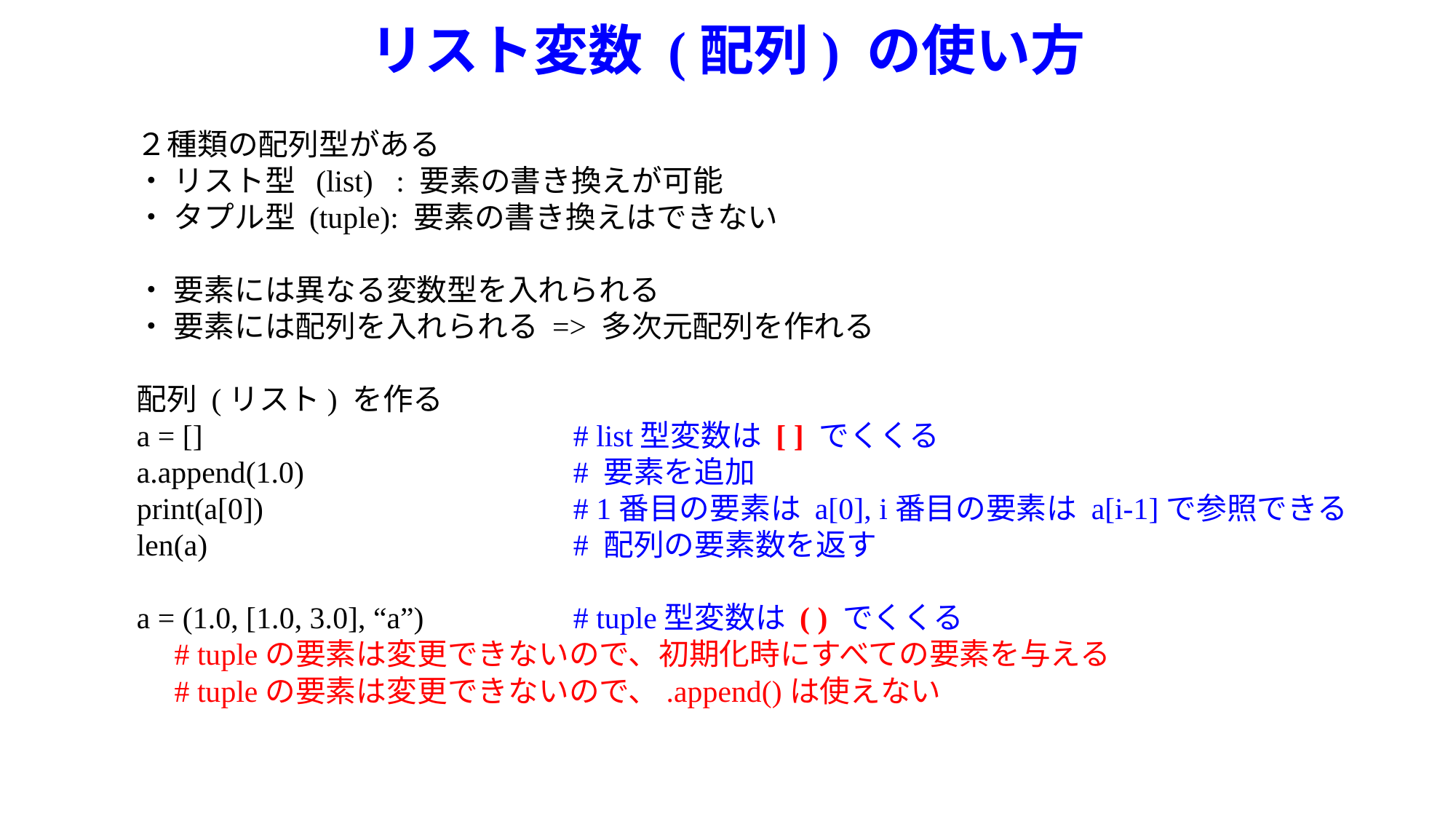

# リスト変数 (配列) の使い方
２種類の配列型がある
・ リスト型  (list)   : 要素の書き換えが可能
・ タプル型 (tuple): 要素の書き換えはできない

・ 要素には異なる変数型を入れられる
・ 要素には配列を入れられる => 多次元配列を作れる

配列 (リスト) を作る
a = []				# list型変数は [ ] でくくる
a.append(1.0)			# 要素を追加
print(a[0])			# 1番目の要素は a[0], i番目の要素は a[i-1]で参照できる
len(a)				# 配列の要素数を返す

a = (1.0, [1.0, 3.0], “a”)		# tuple型変数は ( ) でくくる
　# tupleの要素は変更できないので、初期化時にすべての要素を与える
　# tupleの要素は変更できないので、.append()は使えない